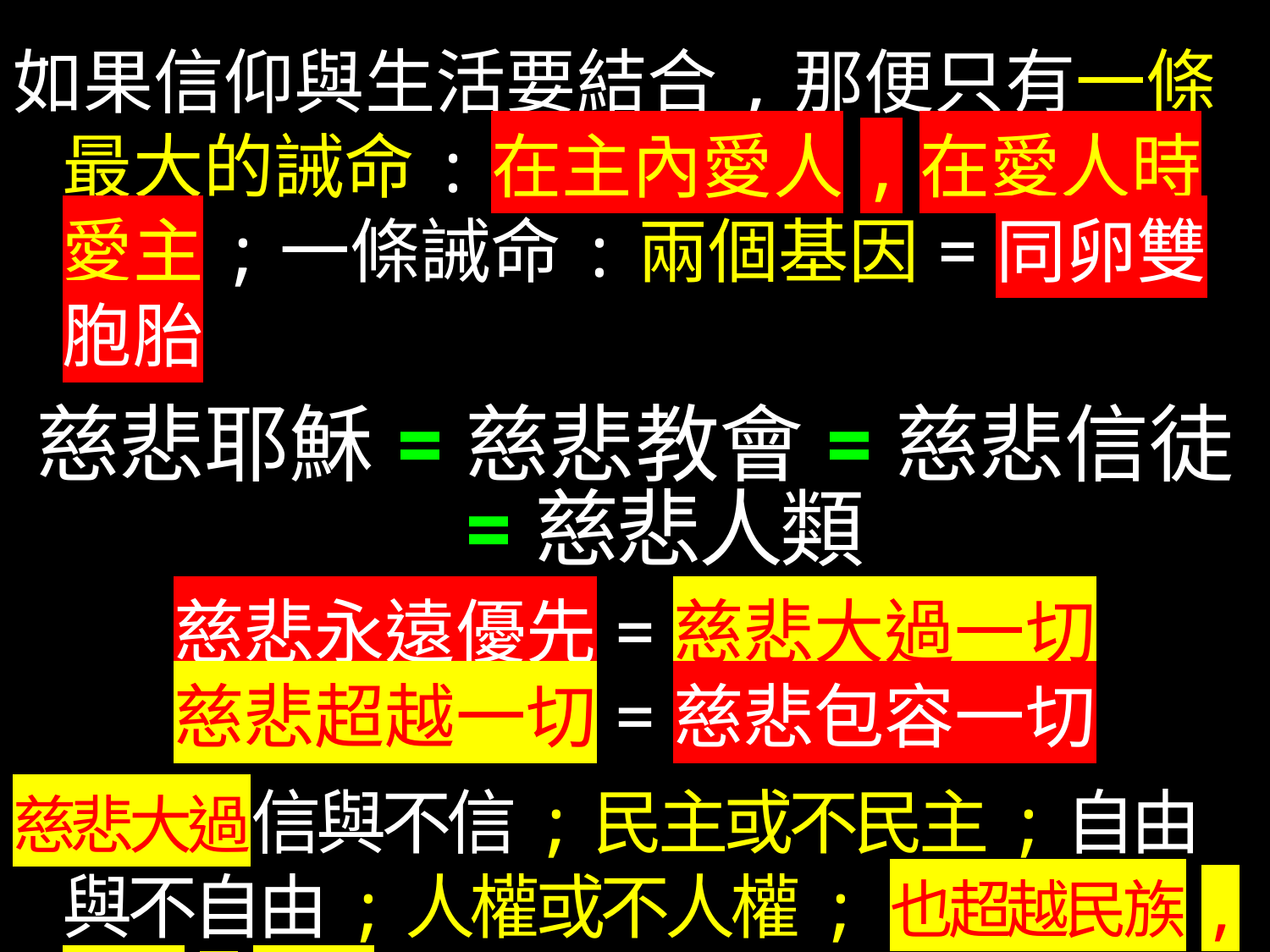

如果信仰與生活要結合,那便只有一條最大的誡命:在主內愛人,在愛人時愛主;一條誡命:兩個基因=同卵雙胞胎
慈悲耶穌=慈悲教會=慈悲信徒
  =慈悲人類
慈悲永遠優先=慈悲大過一切
慈悲超越一切=慈悲包容一切
慈悲大過信與不信;民主或不民主;自由與不自由;人權或不人權; 也超越民族,文化,國家